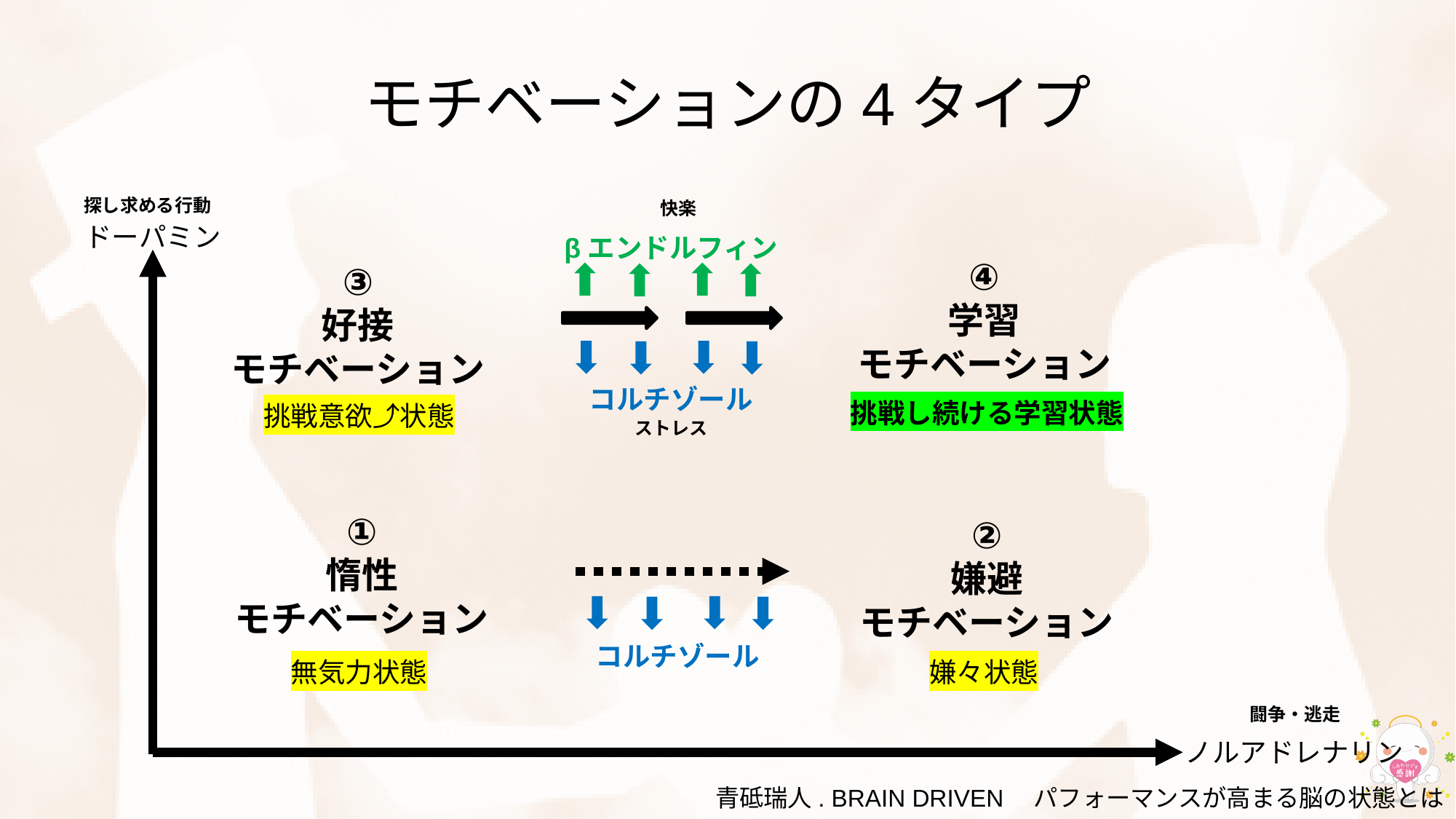

# モチベーションの4タイプ
探し求める行動
快楽
ドーパミン
βエンドルフィン

コルチゾール
④
学習
モチベーション
③
好接
モチベーション
挑戦し続ける学習状態
挑戦意欲⤴状態
ストレス
①
惰性
モチベーション
②
嫌避
モチベーション

コルチゾール
無気力状態
嫌々状態
闘争・逃走
ノルアドレナリン
青砥瑞人. BRAIN DRIVEN　パフォーマンスが高まる脳の状態とは